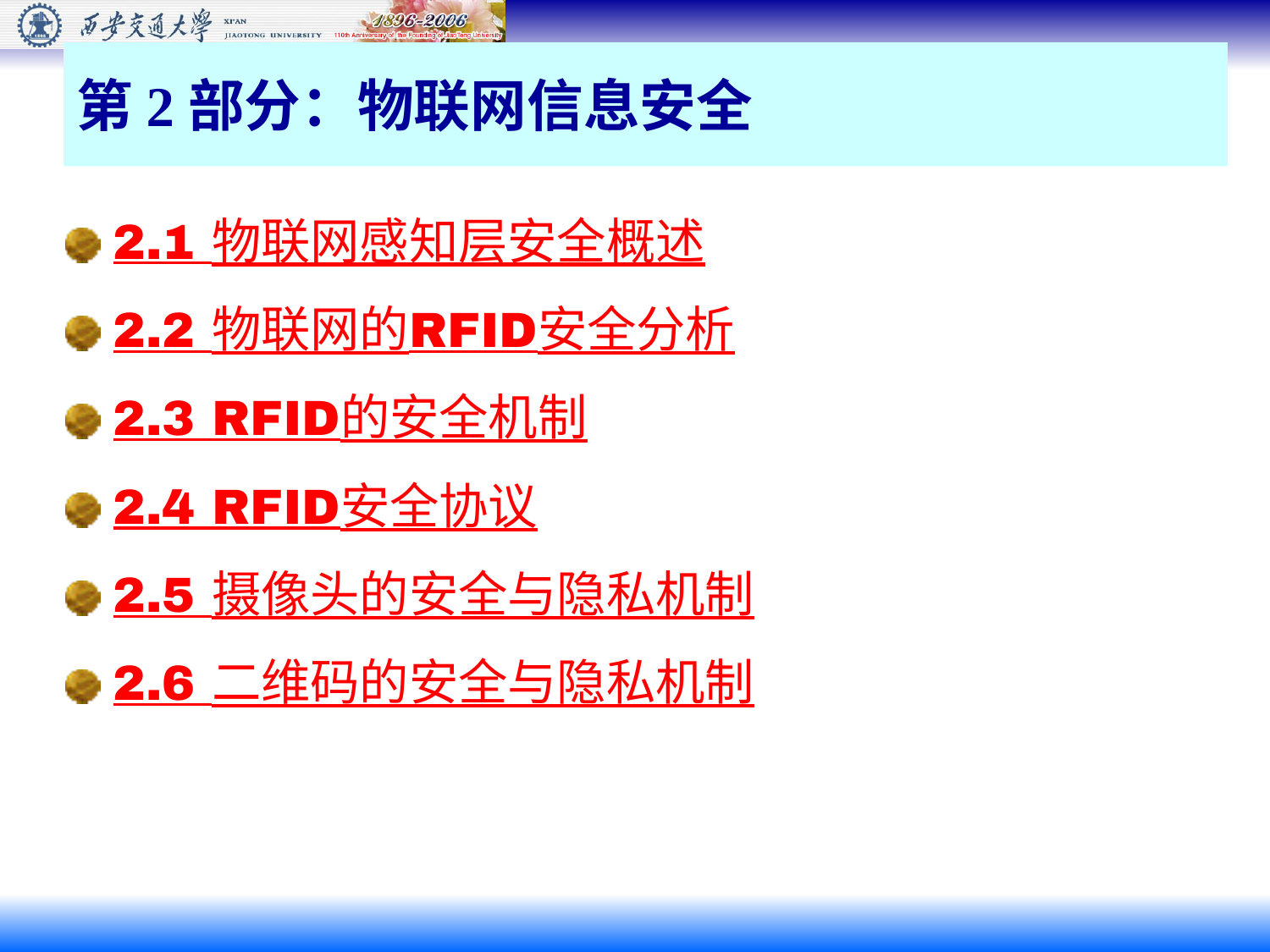

# 第2部分：物联网信息安全
2.1 物联网感知层安全概述
2.2 物联网的RFID安全分析
2.3 RFID的安全机制
2.4 RFID安全协议
2.5 摄像头的安全与隐私机制
2.6 二维码的安全与隐私机制